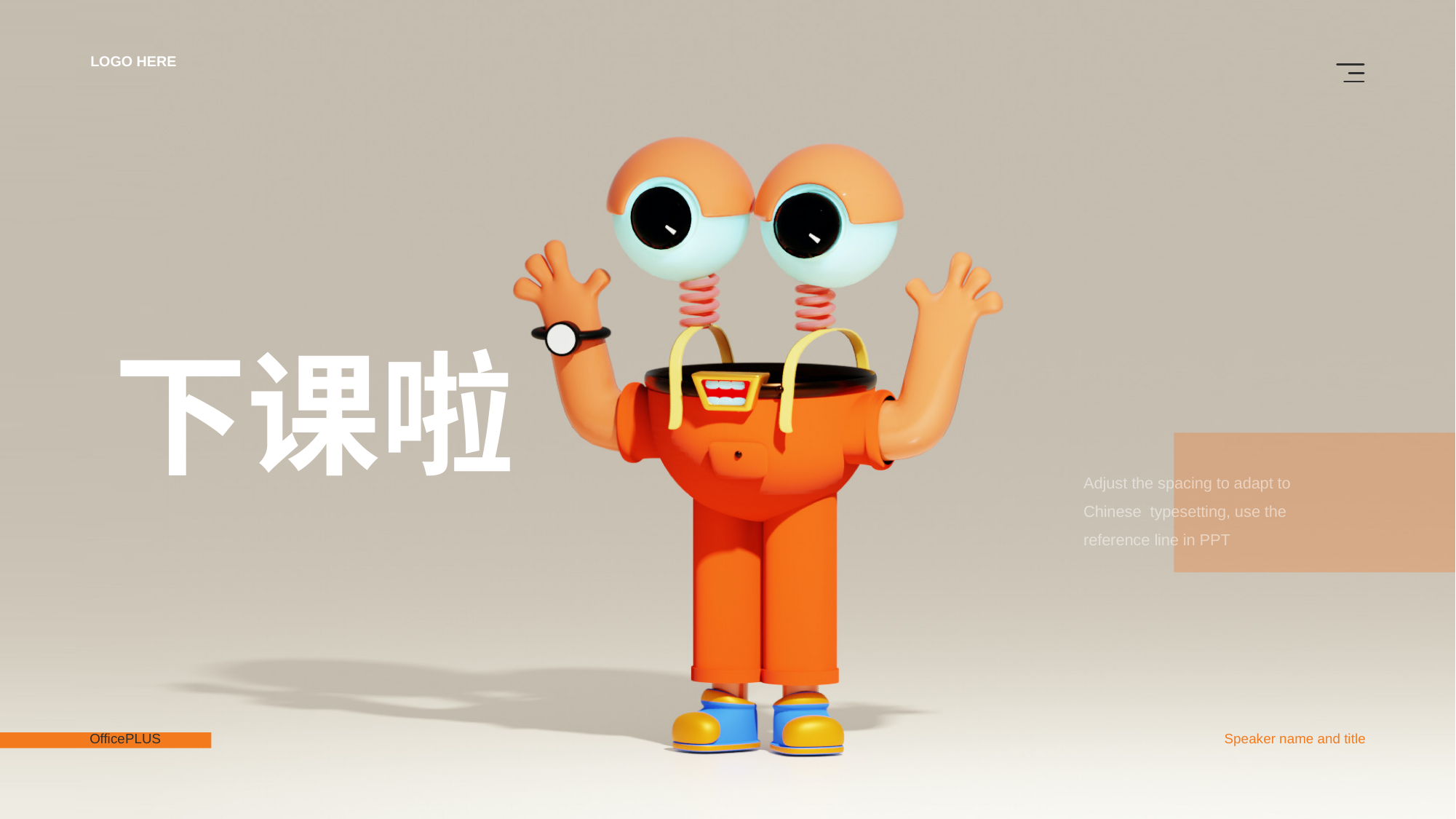

LOGO HERE
下课啦
Adjust the spacing to adapt to Chinese  typesetting, use the reference line in PPT
OfficePLUS
Speaker name and title